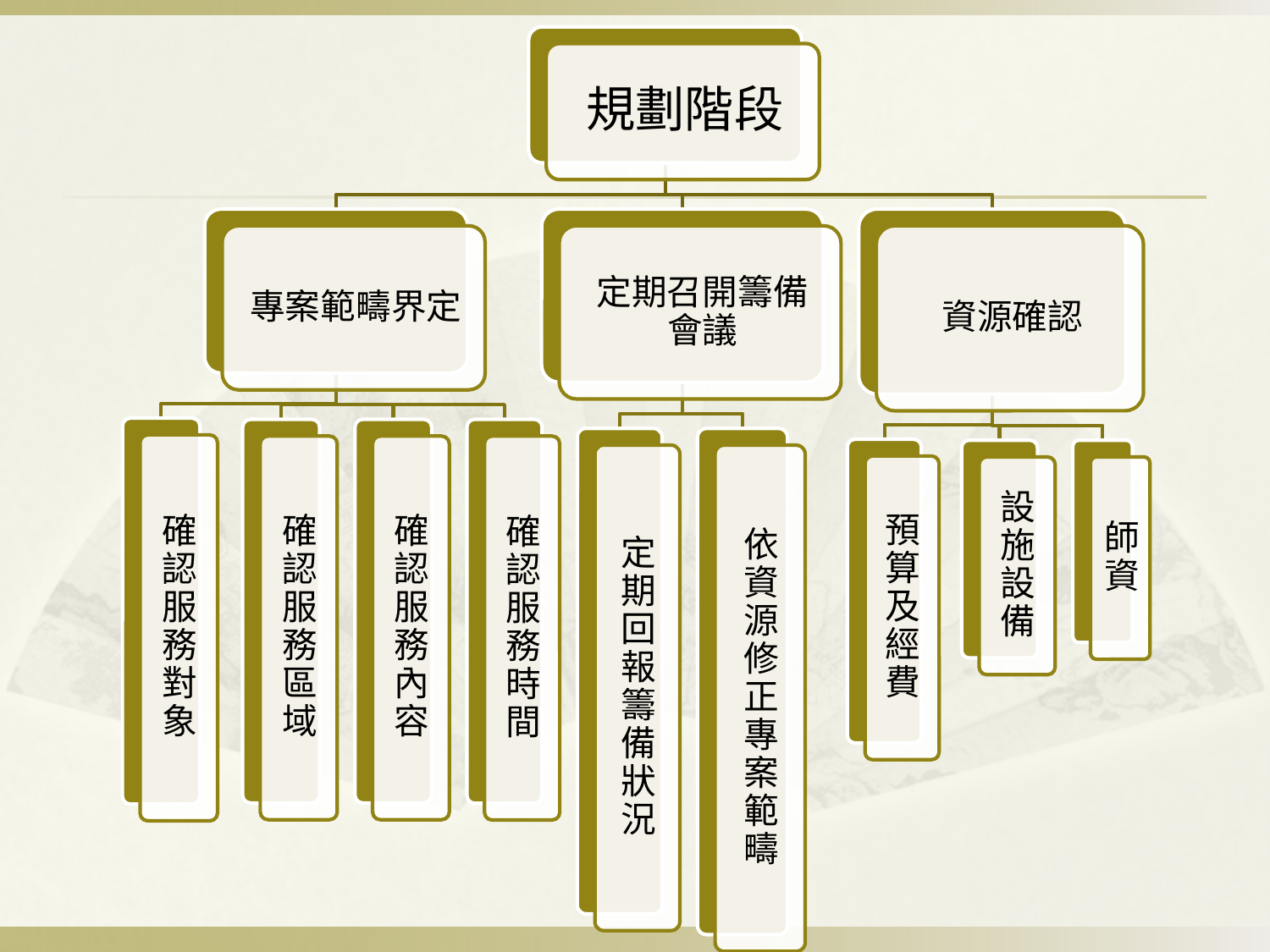

規劃階段
專案範疇界定
確認服務對象
確認服務區域
確認服務內容
確認服務時間
定期召開籌備會議
定期回報籌備狀況
依資源修正專案範疇
資源確認
預算及經費
設施設備
師資
#